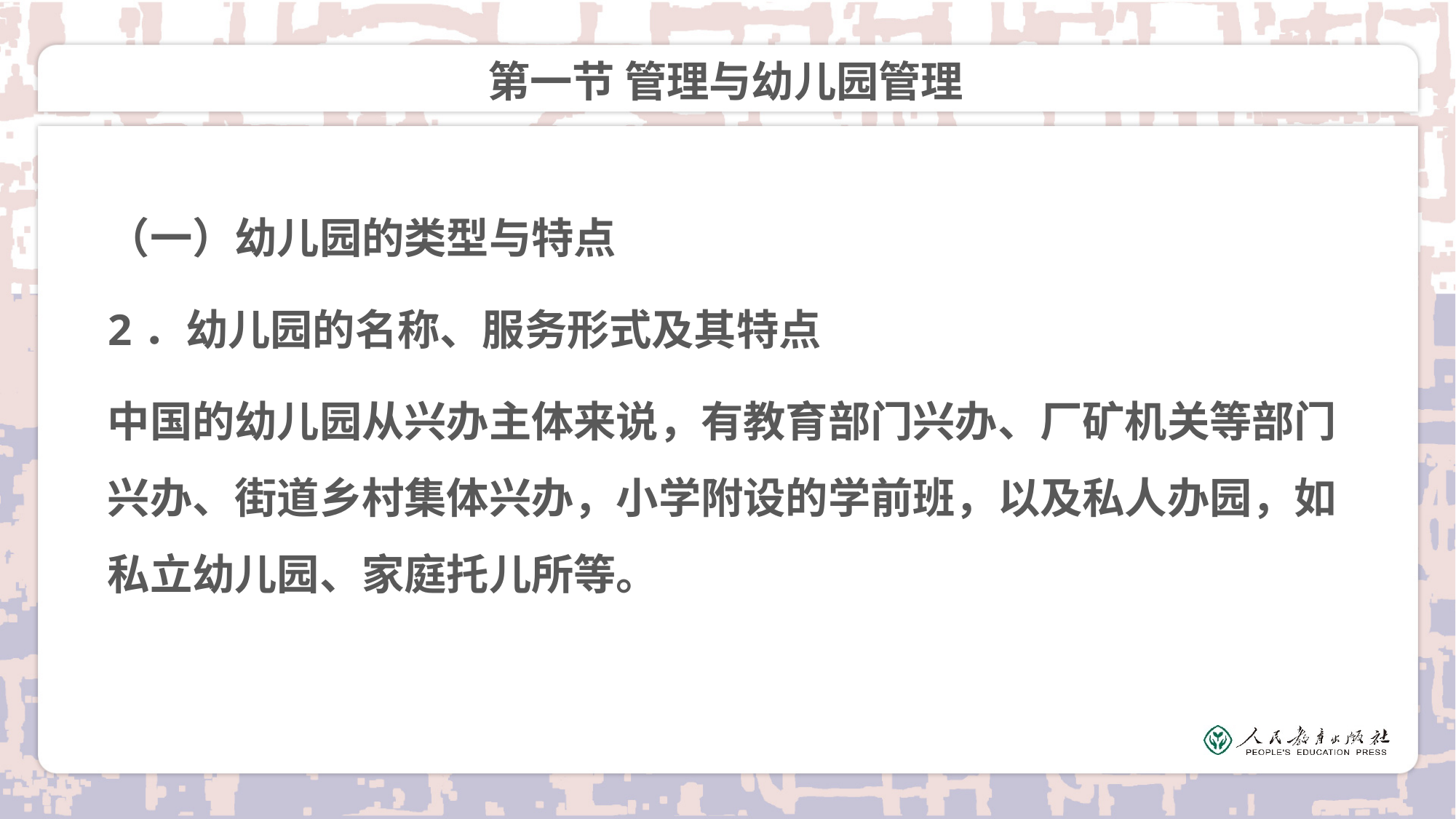

# 第一节 管理与幼儿园管理
（一）幼儿园的类型与特点
2．幼儿园的名称、服务形式及其特点
中国的幼儿园从兴办主体来说，有教育部门兴办、厂矿机关等部门兴办、街道乡村集体兴办，小学附设的学前班，以及私人办园，如私立幼儿园、家庭托儿所等。